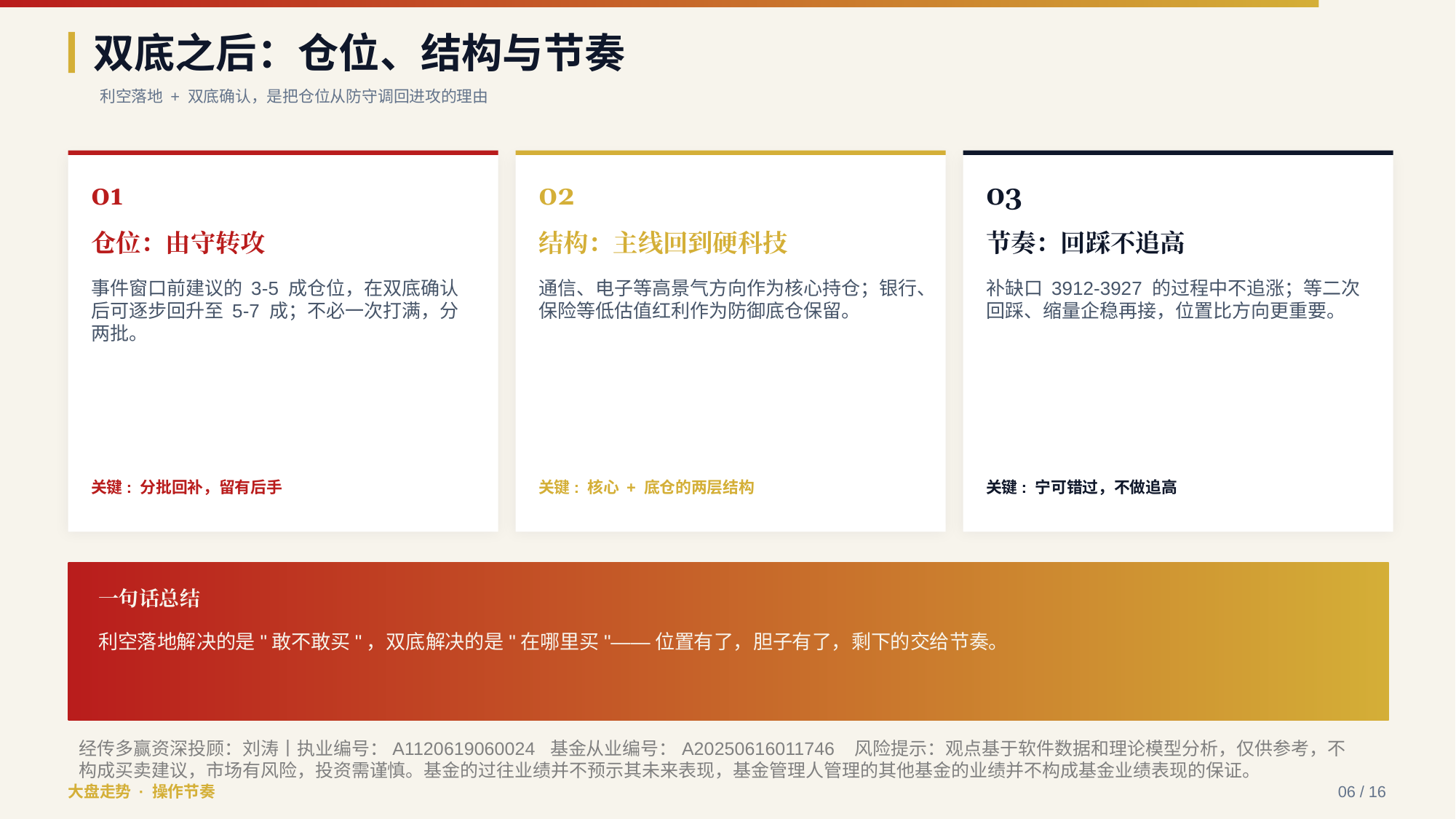

双底之后：仓位、结构与节奏

利空落地 + 双底确认，是把仓位从防守调回进攻的理由

01
02
03
仓位：由守转攻
结构：主线回到硬科技
节奏：回踩不追高
事件窗口前建议的 3-5 成仓位，在双底确认后可逐步回升至 5-7 成；不必一次打满，分两批。
通信、电子等高景气方向作为核心持仓；银行、保险等低估值红利作为防御底仓保留。
补缺口 3912-3927 的过程中不追涨；等二次回踩、缩量企稳再接，位置比方向更重要。
关键: 分批回补，留有后手
关键: 核心 + 底仓的两层结构
关键: 宁可错过，不做追高

一句话总结
利空落地解决的是"敢不敢买"，双底解决的是"在哪里买"——位置有了，胆子有了，剩下的交给节奏。
经传多赢资深投顾：刘涛丨执业编号：A1120619060024  基金从业编号：A20250616011746   风险提示：观点基于软件数据和理论模型分析，仅供参考，不构成买卖建议，市场有风险，投资需谨慎。基金的过往业绩并不预示其未来表现，基金管理人管理的其他基金的业绩并不构成基金业绩表现的保证。

大盘走势 · 操作节奏
06 / 16